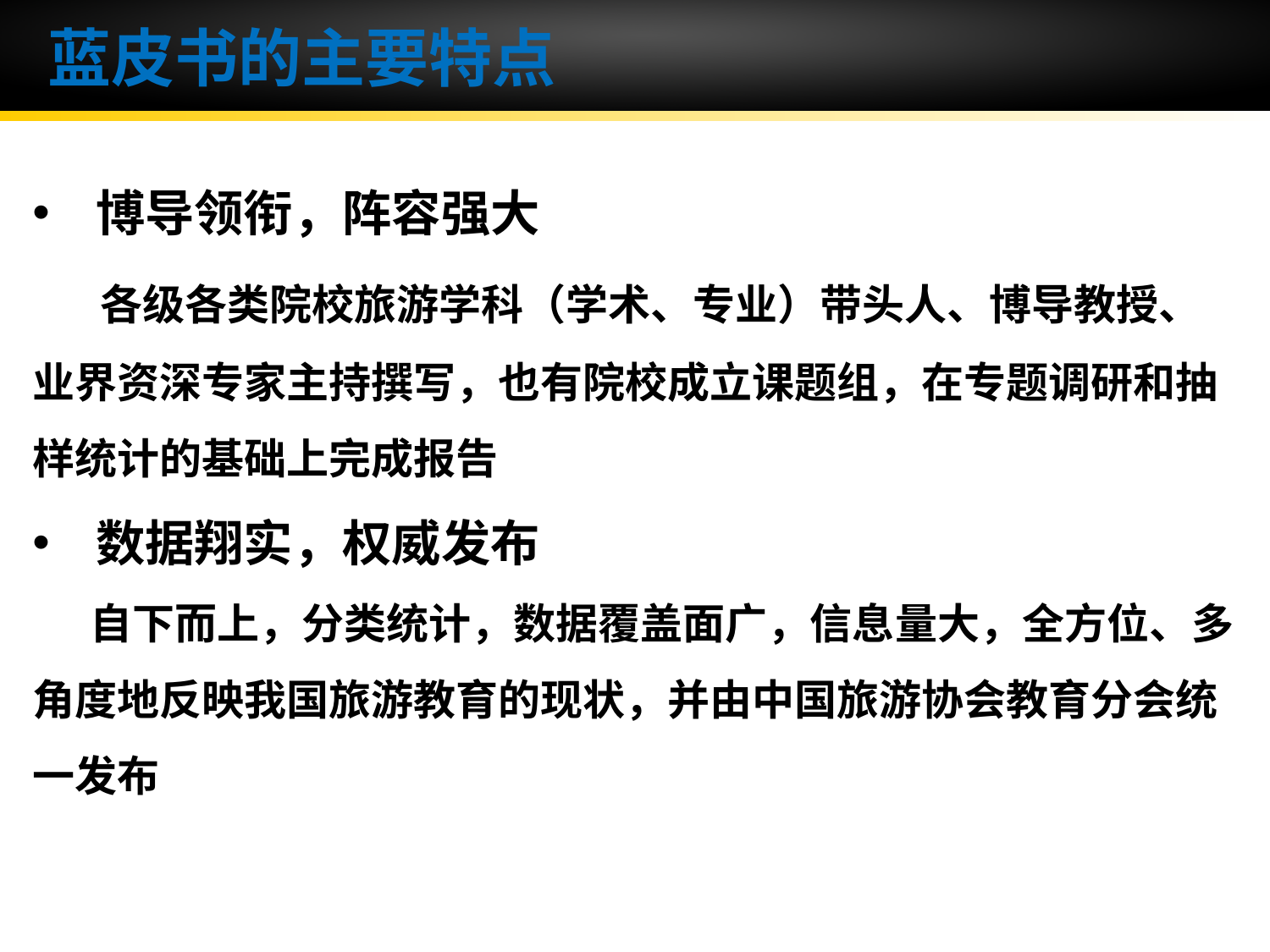

# 蓝皮书的主要特点
博导领衔，阵容强大
     各级各类院校旅游学科（学术、专业）带头人、博导教授、业界资深专家主持撰写，也有院校成立课题组，在专题调研和抽样统计的基础上完成报告
数据翔实，权威发布
     自下而上，分类统计，数据覆盖面广，信息量大，全方位、多角度地反映我国旅游教育的现状，并由中国旅游协会教育分会统一发布